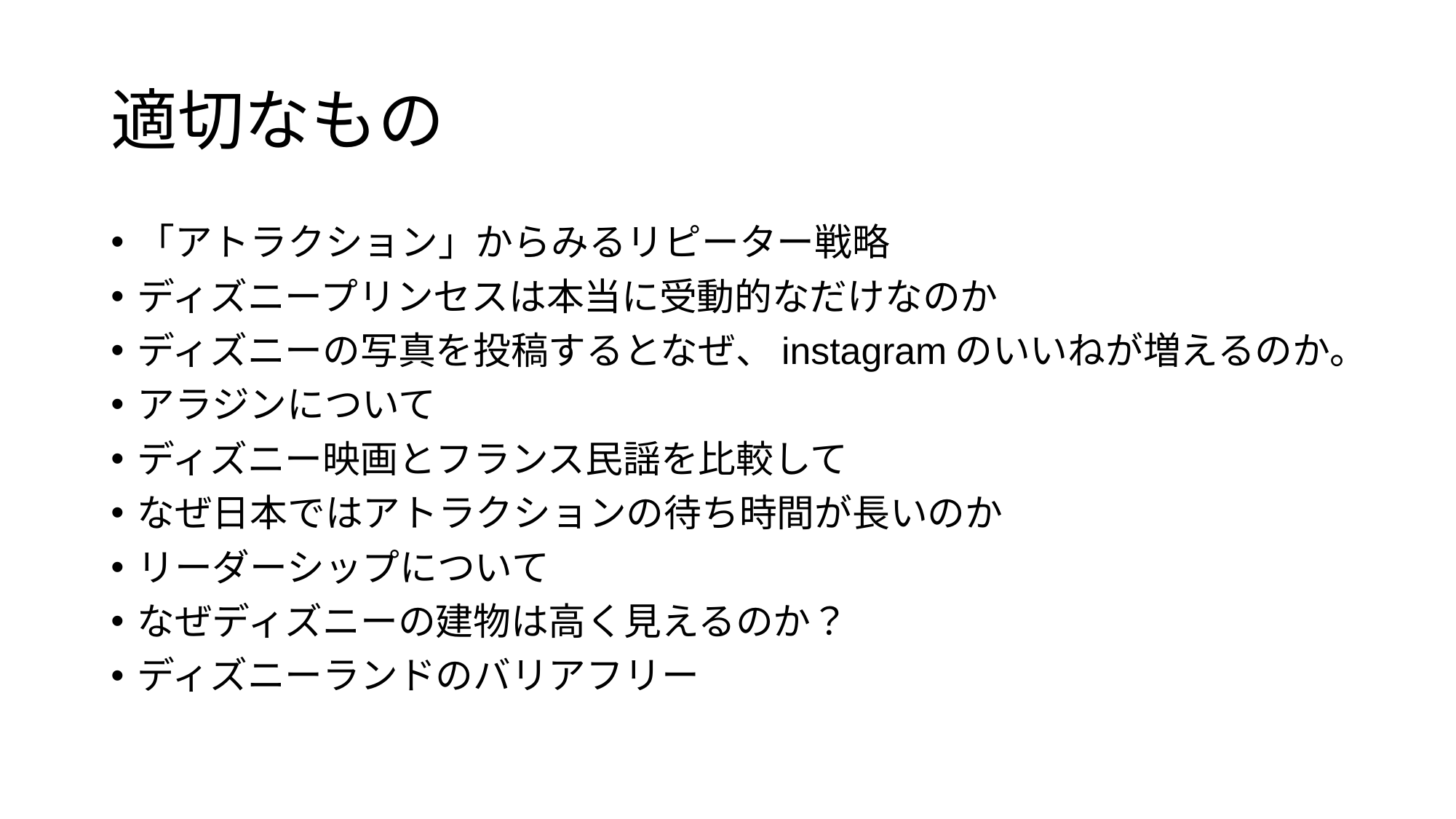

# 適切なもの
「アトラクション」からみるリピーター戦略
ディズニープリンセスは本当に受動的なだけなのか
ディズニーの写真を投稿するとなぜ、instagramのいいねが増えるのか。
アラジンについて
ディズニー映画とフランス民謡を比較して
なぜ日本ではアトラクションの待ち時間が長いのか
リーダーシップについて
なぜディズニーの建物は高く見えるのか？
ディズニーランドのバリアフリー